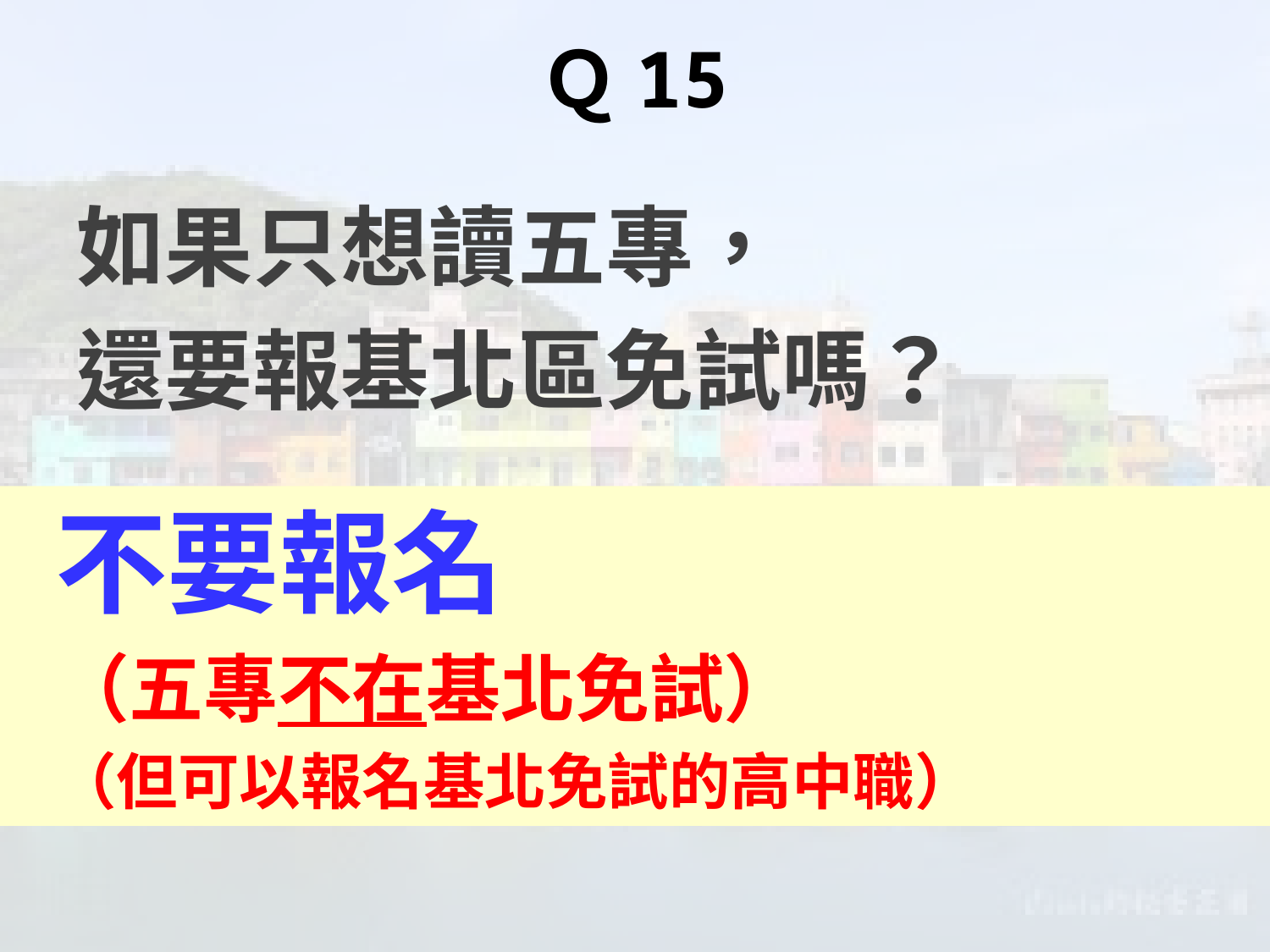

# Ｑ15
如果只想讀五專，
還要報基北區免試嗎？
不要報名
（五專不在基北免試）
（但可以報名基北免試的高中職）